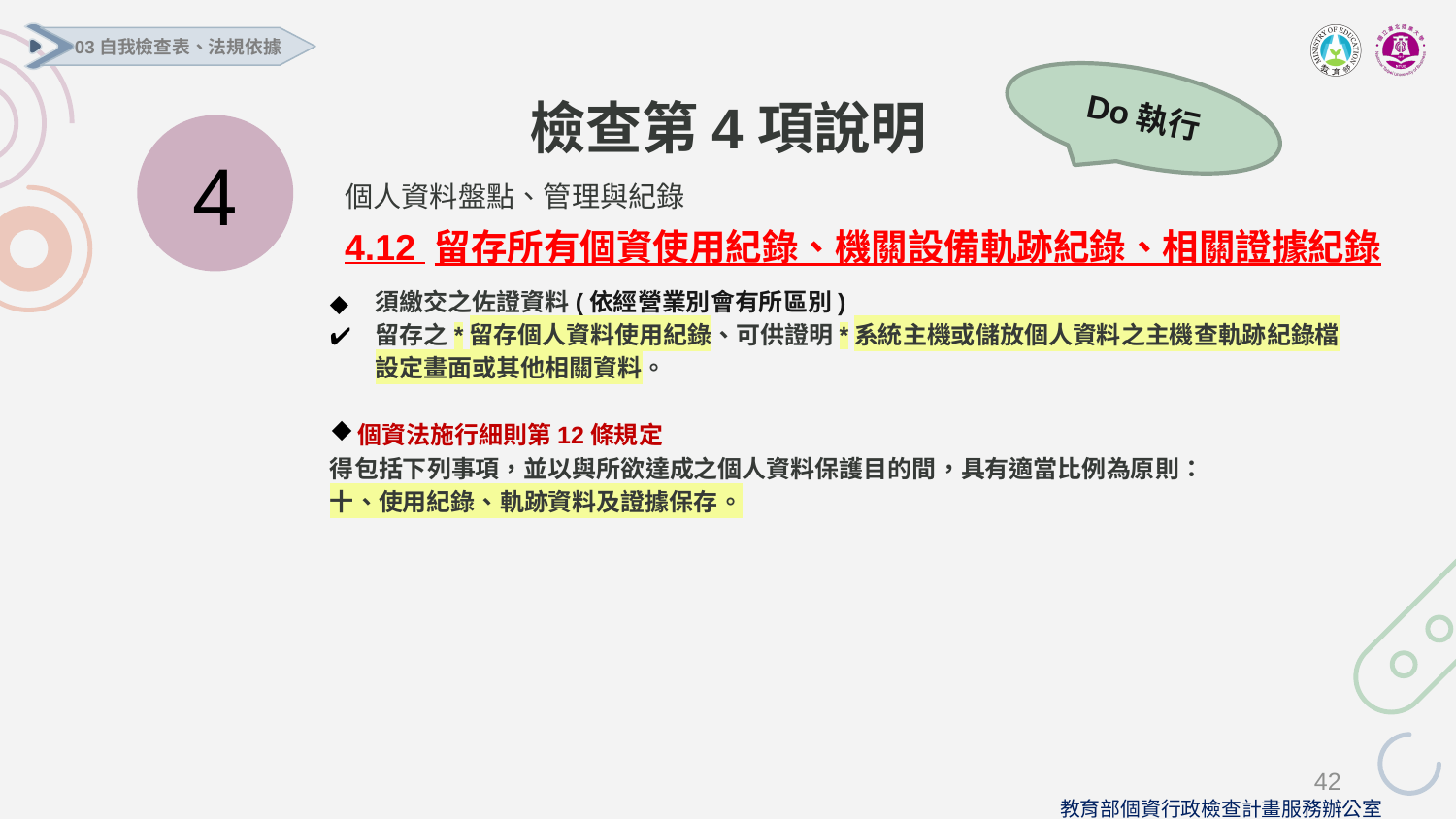

03自我檢查表、法規依據

Do執行
# 檢查第4項說明
4
個人資料盤點、管理與紀錄
4.12 留存所有個資使用紀錄、機關設備軌跡紀錄、相關證據紀錄
須繳交之佐證資料(依經營業別會有所區別)
留存之*留存個人資料使用紀錄、可供證明*系統主機或儲放個人資料之主機查軌跡紀錄檔設定畫面或其他相關資料。

個資法施行細則第12條規定
得包括下列事項，並以與所欲達成之個人資料保護目的間，具有適當比例為原則：
十、使用紀錄、軌跡資料及證據保存。

42